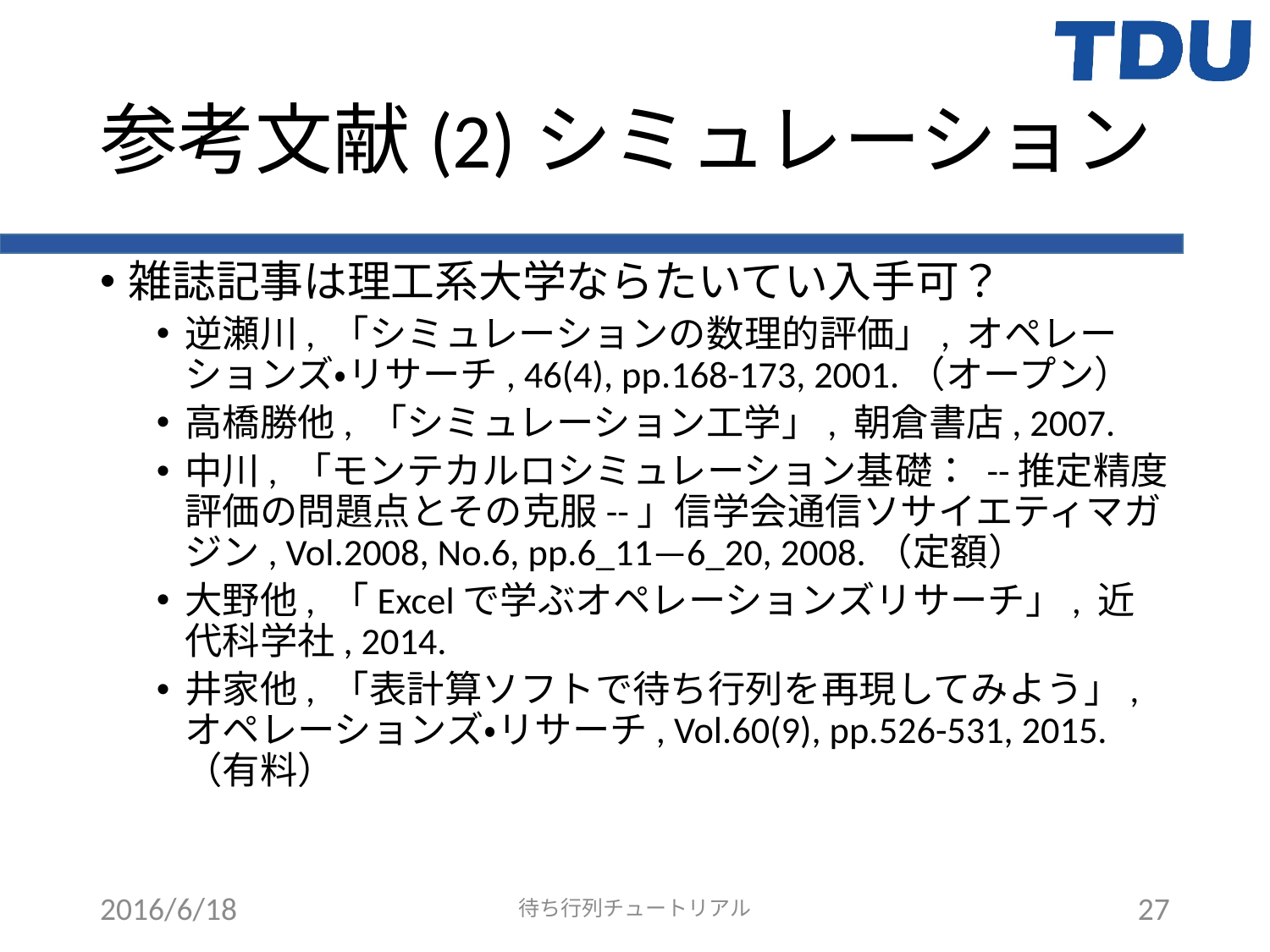

# 参考文献(2)シミュレーション
雑誌記事は理工系大学ならたいてい入手可？
逆瀬川, 「シミュレーションの数理的評価」, オペレーションズ・リサーチ, 46(4), pp.168-173, 2001.（オープン）
高橋勝他, 「シミュレーション工学」, 朝倉書店, 2007.
中川, 「モンテカルロシミュレーション基礎： --推定精度評価の問題点とその克服--」信学会通信ソサイエティマガジン, Vol.2008, No.6, pp.6_11—6_20, 2008.（定額）
大野他, 「Excelで学ぶオペレーションズリサーチ」, 近代科学社, 2014.
井家他, 「表計算ソフトで待ち行列を再現してみよう」, オペレーションズ・リサーチ, Vol.60(9), pp.526-531, 2015.（有料）
2016/6/18
待ち行列チュートリアル
27